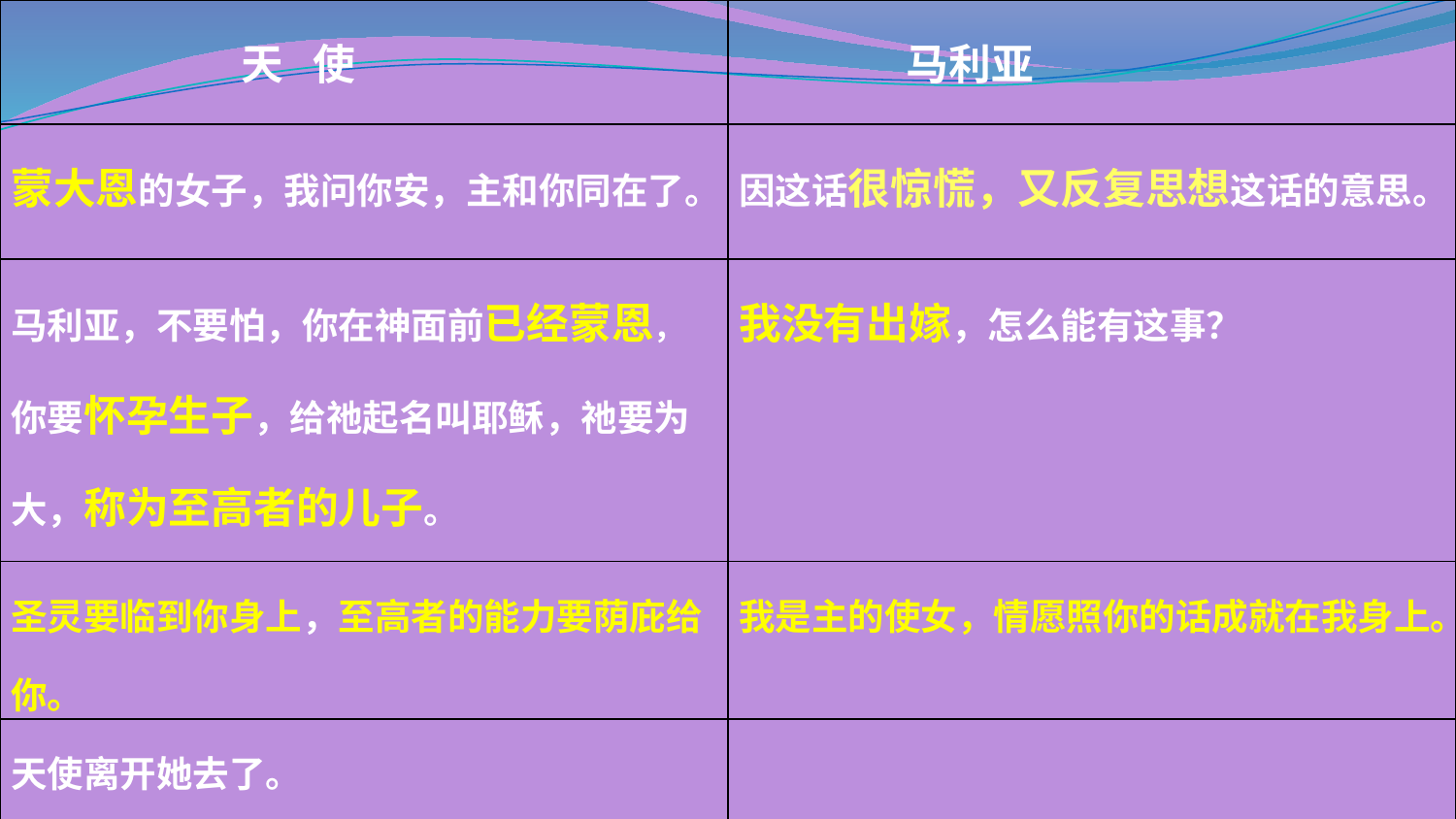

| 天 使 | 马利亚 |
| --- | --- |
| 蒙大恩的女子，我问你安，主和你同在了。 | 因这话很惊慌，又反复思想这话的意思。 |
| 马利亚，不要怕，你在神面前已经蒙恩，你要怀孕生子，给祂起名叫耶稣，祂要为大，称为至高者的儿子。 | 我没有出嫁，怎么能有这事？ |
| 圣灵要临到你身上，至高者的能力要荫庇给你。 | 我是主的使女，情愿照你的话成就在我身上。 |
| 天使离开她去了。 |  |

#